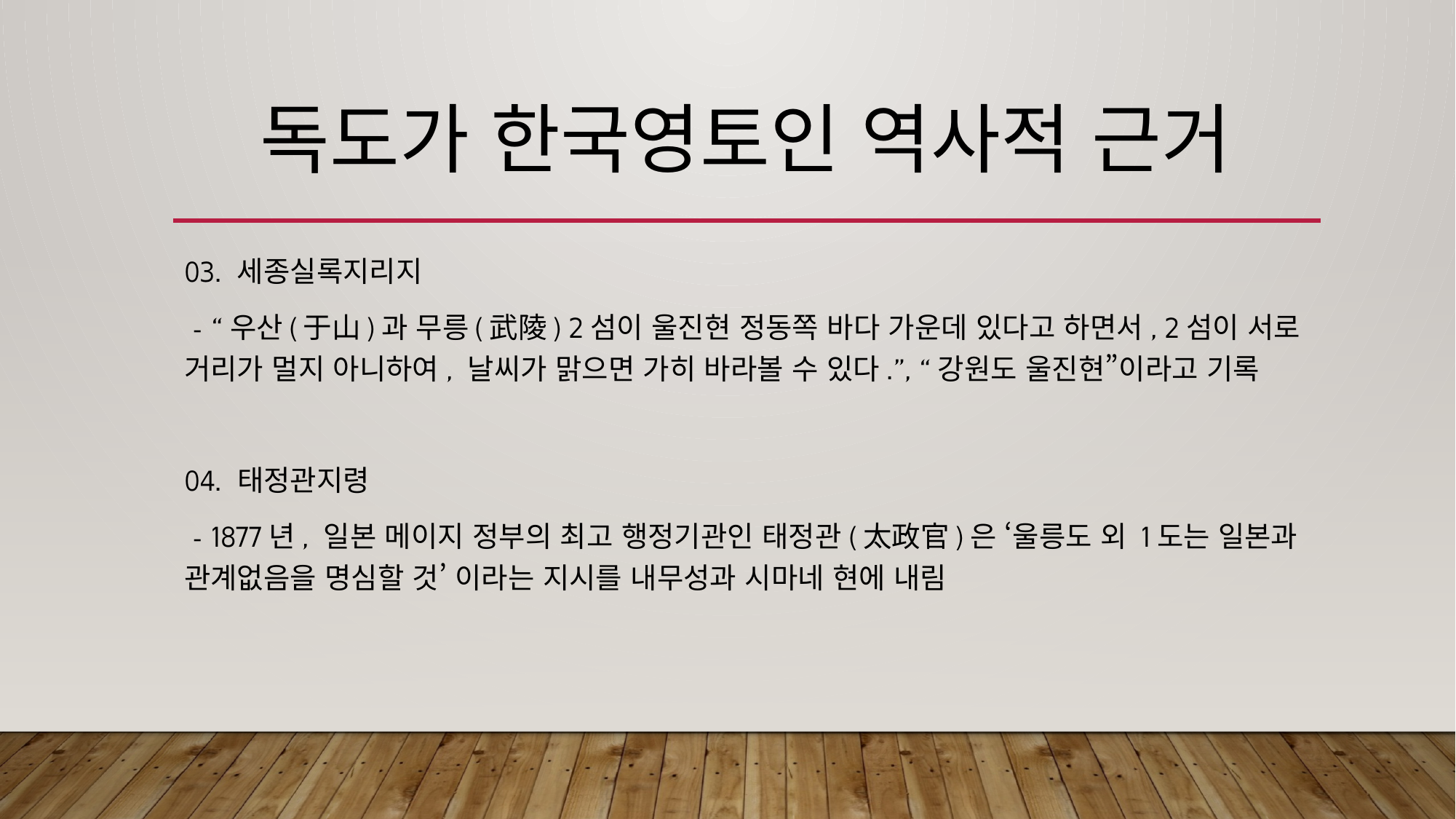

# 독도가 한국영토인 역사적 근거
03. 세종실록지리지
 - “우산(于山)과 무릉(武陵) 2섬이 울진현 정동쪽 바다 가운데 있다고 하면서, 2섬이 서로 거리가 멀지 아니하여, 날씨가 맑으면 가히 바라볼 수 있다.”, “강원도 울진현”이라고 기록

04. 태정관지령
 - 1877년, 일본 메이지 정부의 최고 행정기관인 태정관(太政官)은 ‘울릉도 외 1도는 일본과 관계없음을 명심할 것’ 이라는 지시를 내무성과 시마네 현에 내림